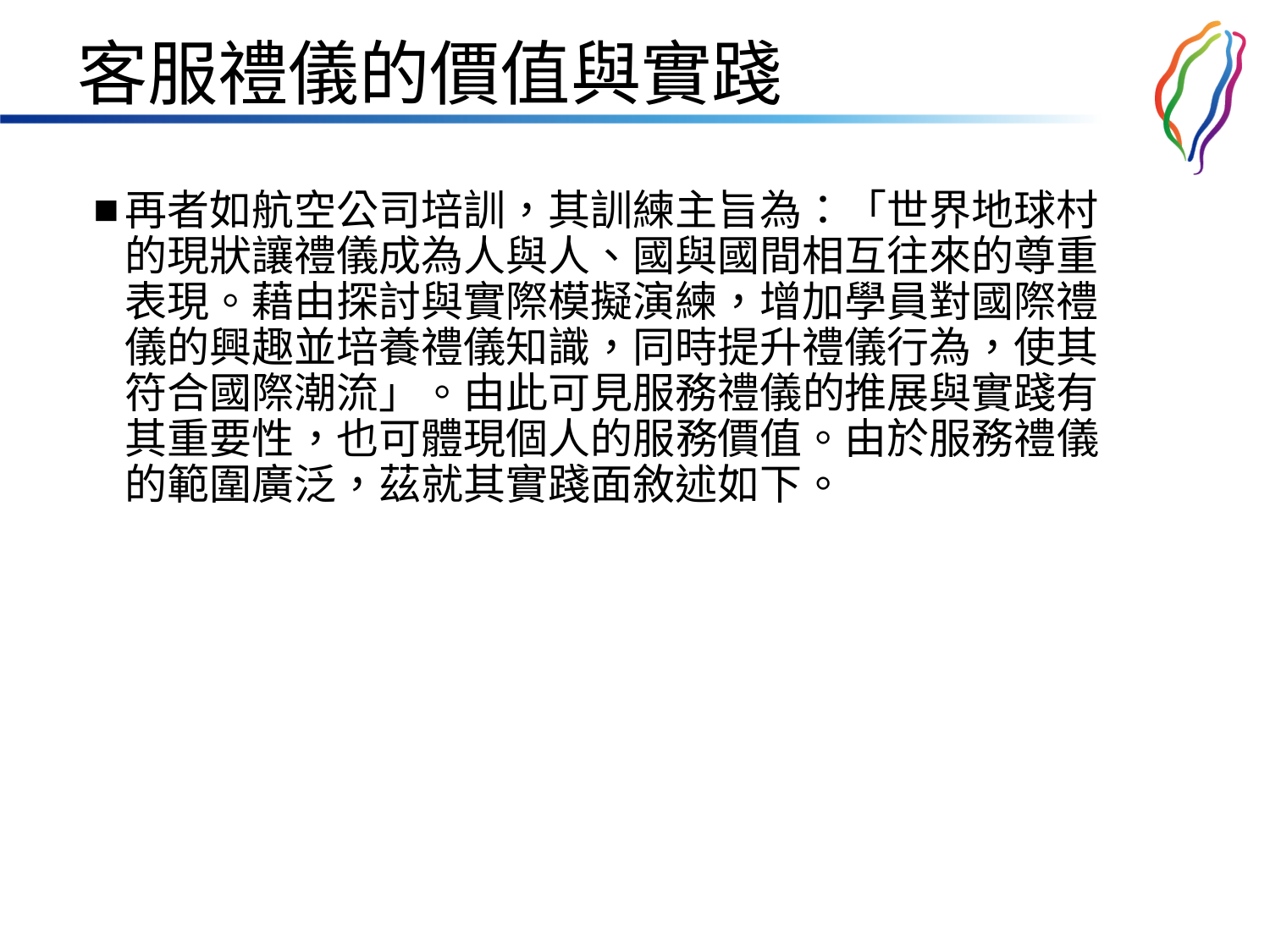

# 客服禮儀的價值與實踐
再者如航空公司培訓，其訓練主旨為：「世界地球村的現狀讓禮儀成為人與人、國與國間相互往來的尊重表現。藉由探討與實際模擬演練，增加學員對國際禮儀的興趣並培養禮儀知識，同時提升禮儀行為，使其符合國際潮流」。由此可見服務禮儀的推展與實踐有其重要性，也可體現個人的服務價值。由於服務禮儀的範圍廣泛，茲就其實踐面敘述如下。